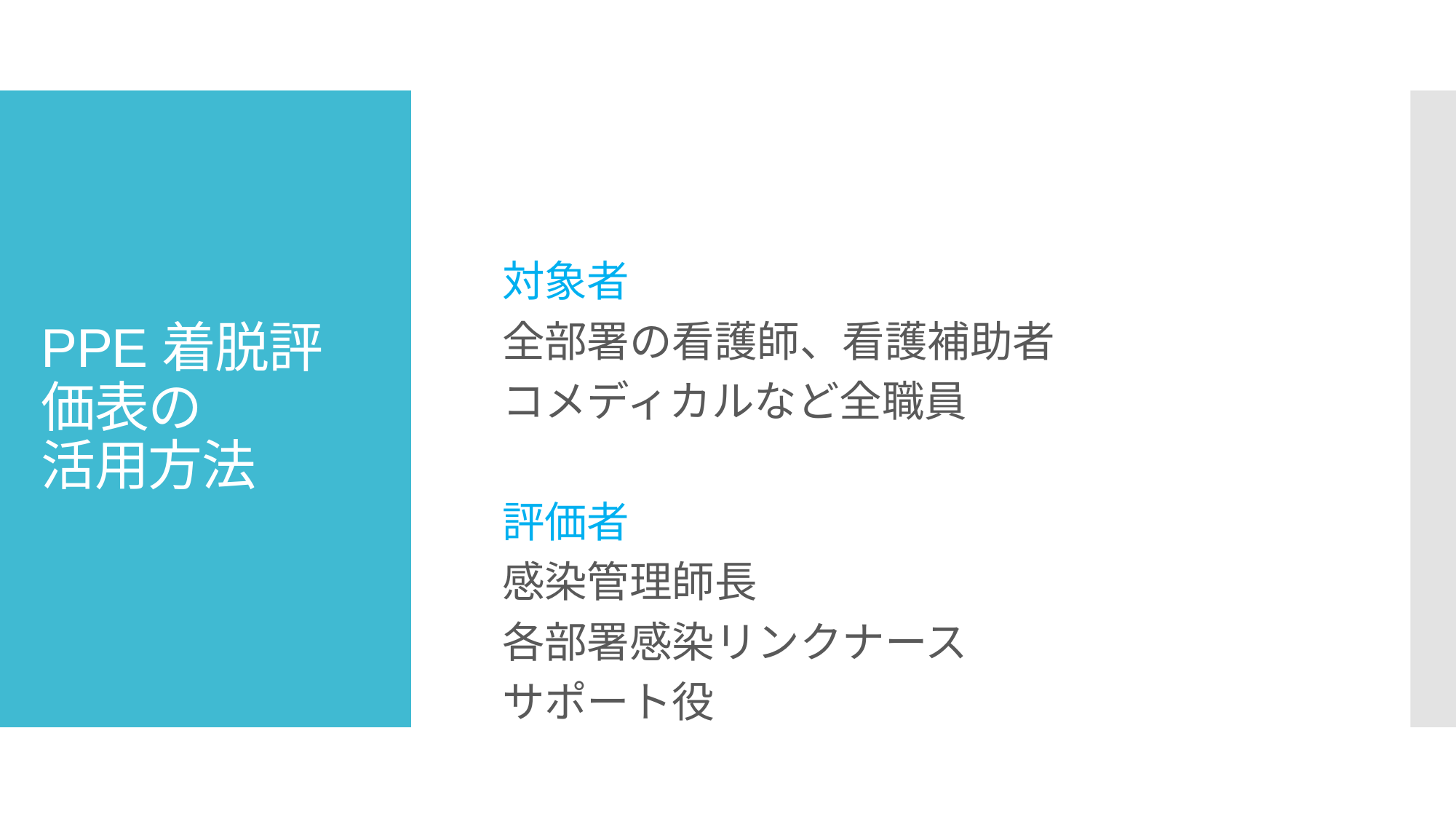

対象者
全部署の看護師、看護補助者
コメディカルなど全職員

評価者
感染管理師長
各部署感染リンクナース
サポート役

# PPE着脱評価表の 活用方法